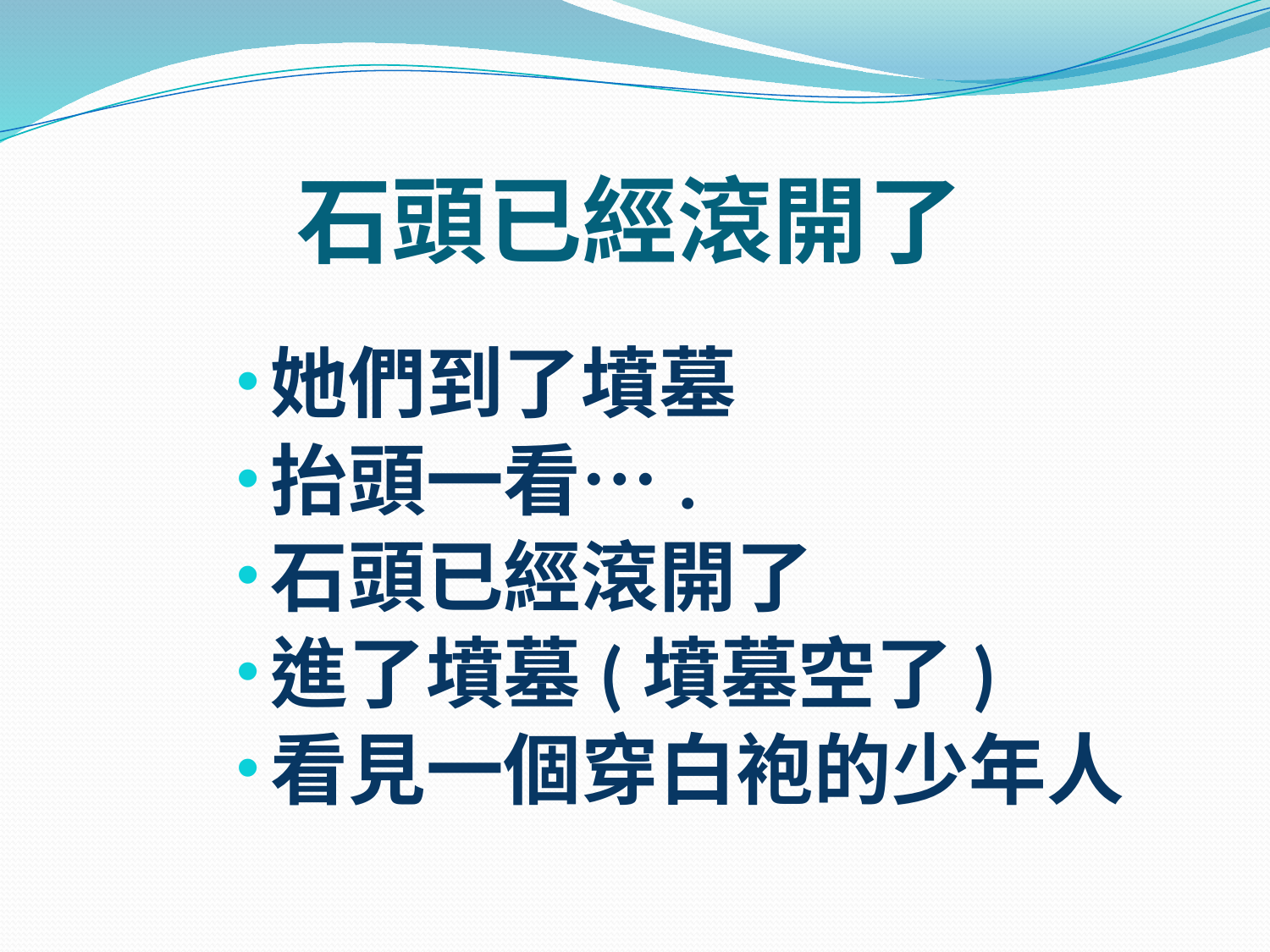

# 石頭已經滾開了
她們到了墳墓
抬頭一看….
石頭已經滾開了
進了墳墓(墳墓空了)
看見一個穿白袍的少年人